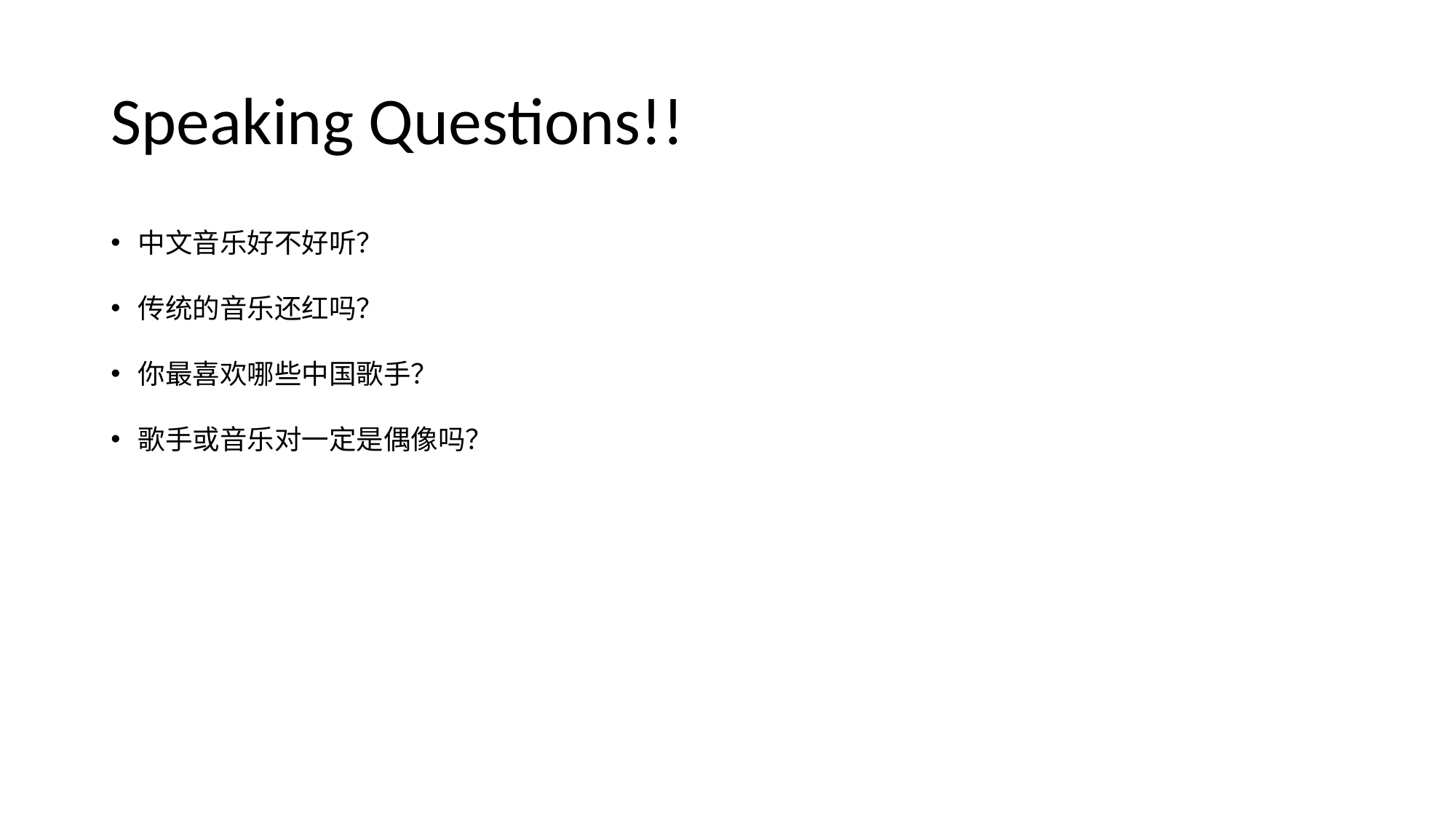

# Speaking Questions!!
中文音乐好不好听？
传统的音乐还红吗？
你最喜欢哪些中国歌手？
歌手或音乐对一定是偶像吗？